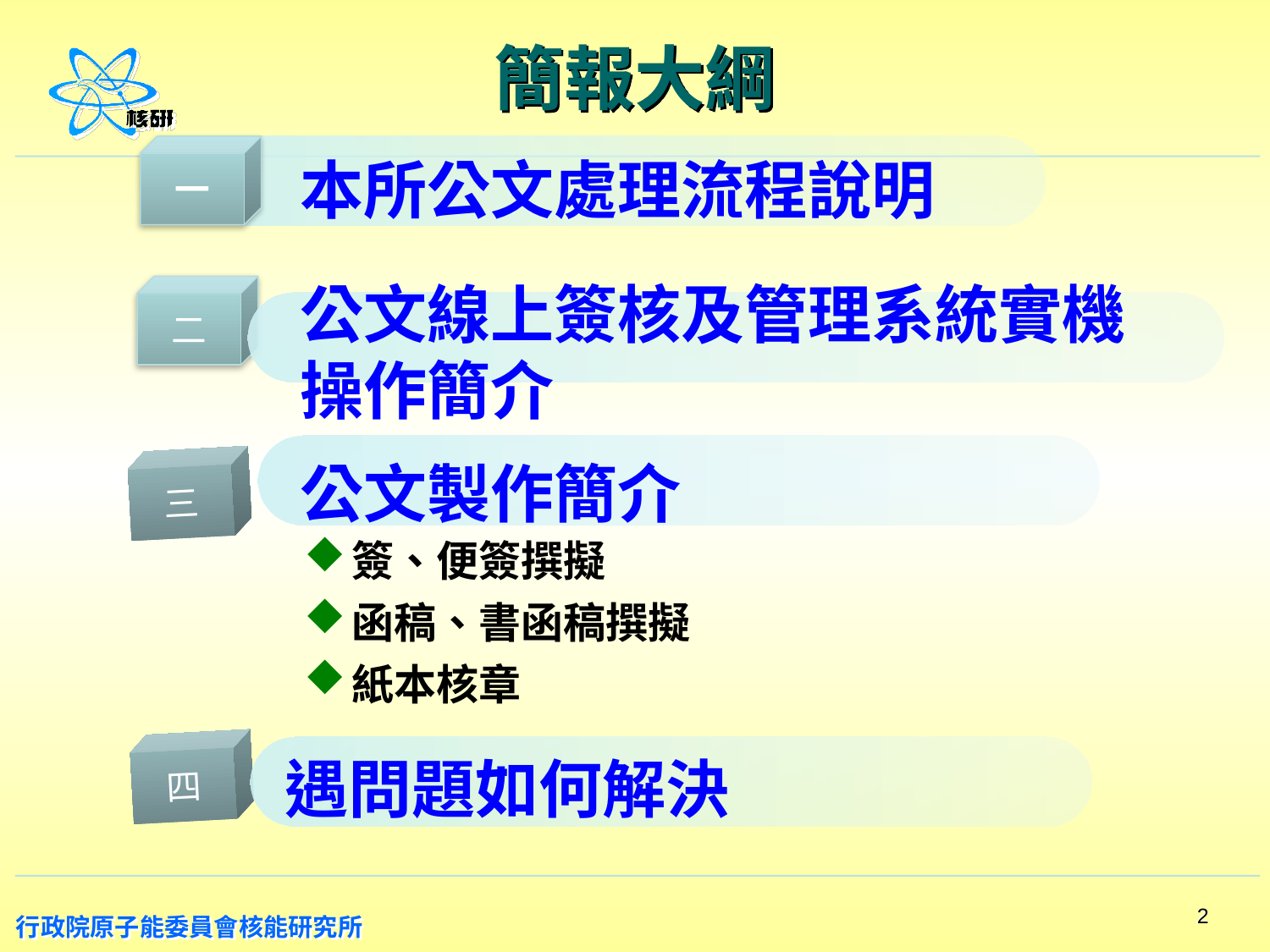

# 簡報大綱
一

本所公文處理流程說明
公文線上簽核及管理系統實機操作簡介
二

公文製作簡介
三
簽、便簽撰擬
函稿、書函稿撰擬
紙本核章
四

遇問題如何解決
2
2